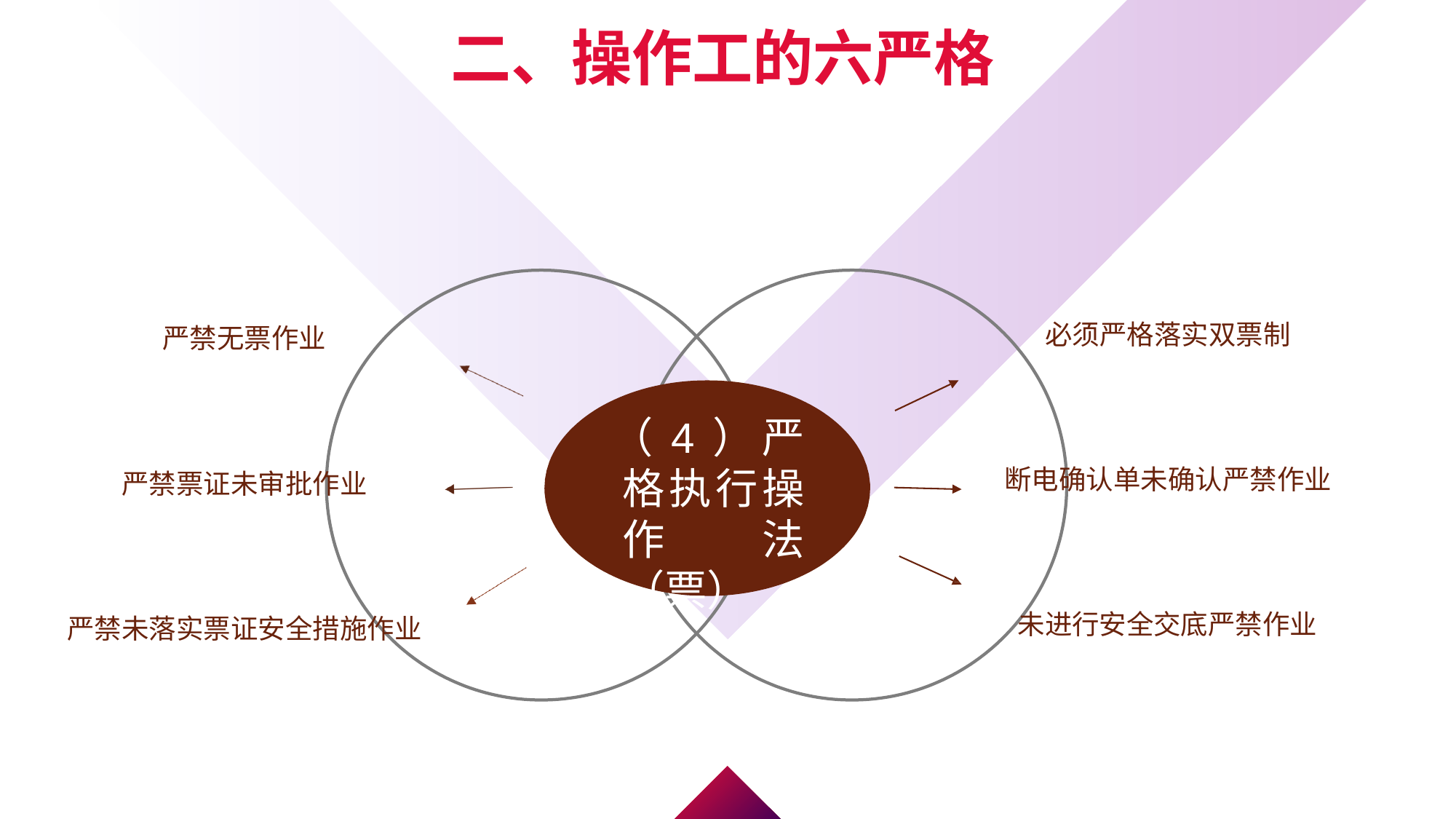

二、操作工的六严格

必须严格落实双票制
严禁无票作业

（4）严格执行操作法（票）
断电确认单未确认严禁作业
严禁票证未审批作业

未进行安全交底严禁作业
严禁未落实票证安全措施作业